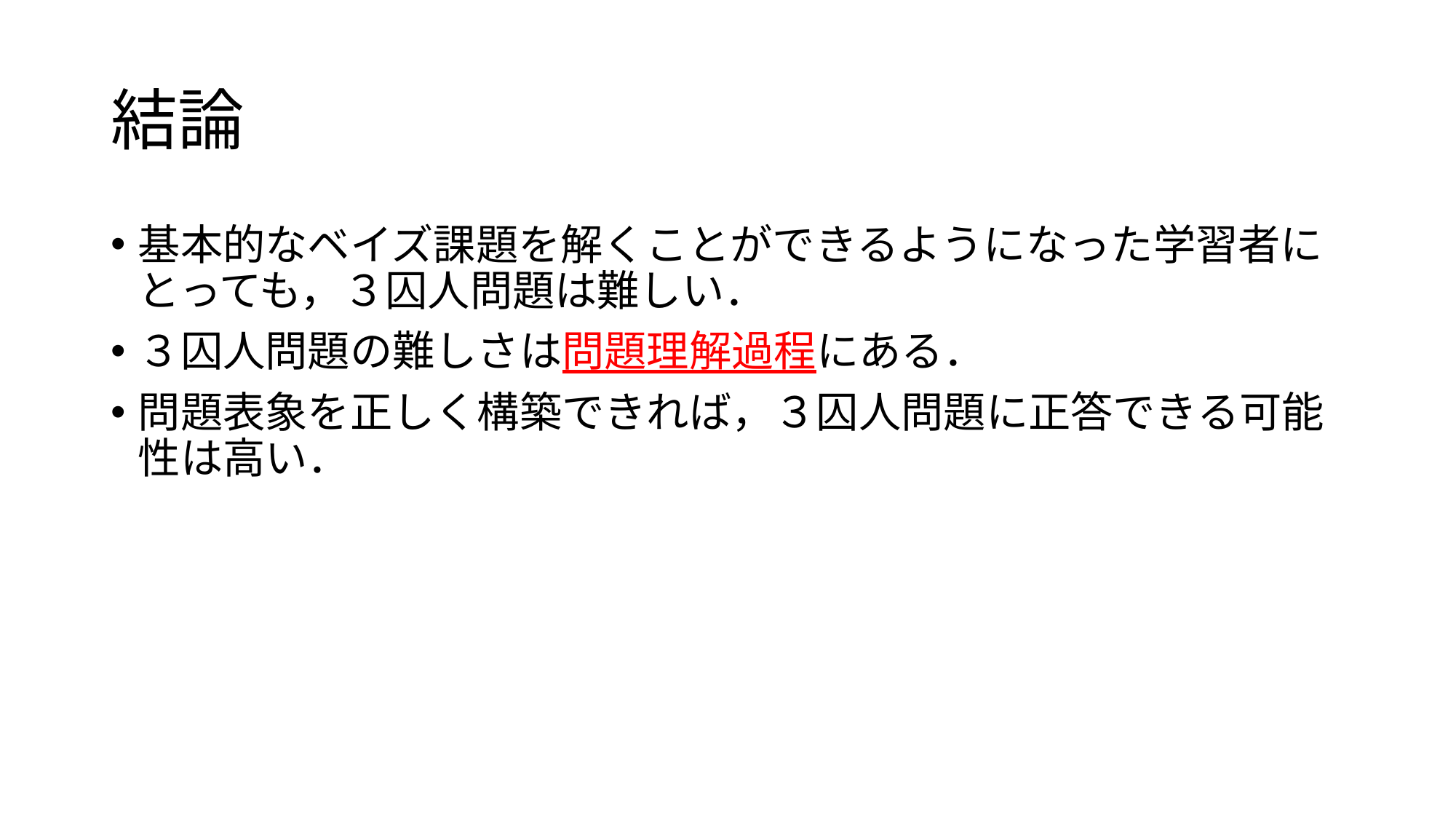

# 結論
基本的なベイズ課題を解くことができるようになった学習者にとっても，３囚人問題は難しい．
３囚人問題の難しさは問題理解過程にある．
問題表象を正しく構築できれば，３囚人問題に正答できる可能性は高い．